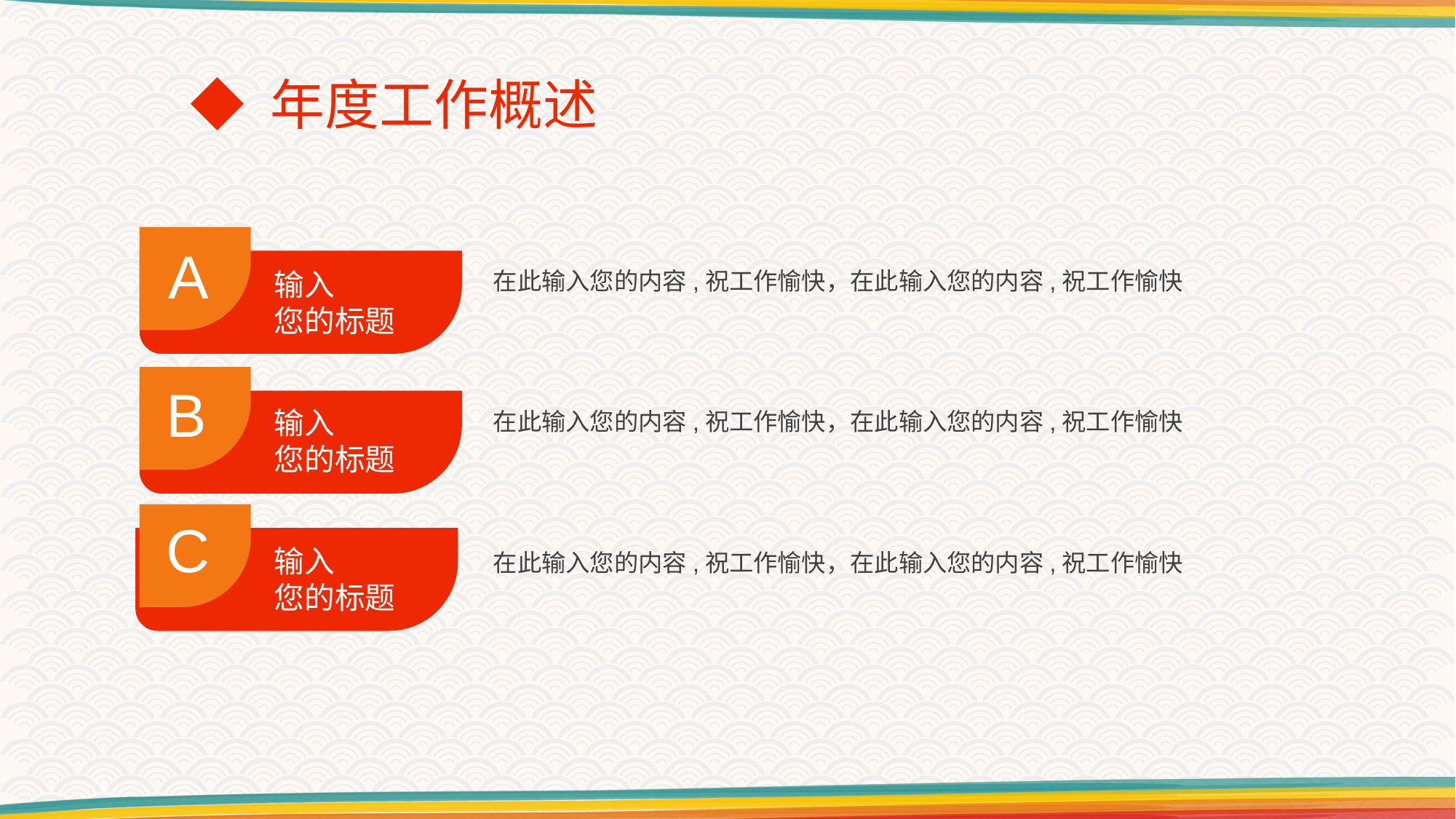

◆ 年度工作概述

A
在此输入您的内容,祝工作愉快，在此输入您的内容,祝工作愉快
输入
您的标题
B
在此输入您的内容,祝工作愉快，在此输入您的内容,祝工作愉快
输入
您的标题
C
在此输入您的内容,祝工作愉快，在此输入您的内容,祝工作愉快
输入
您的标题